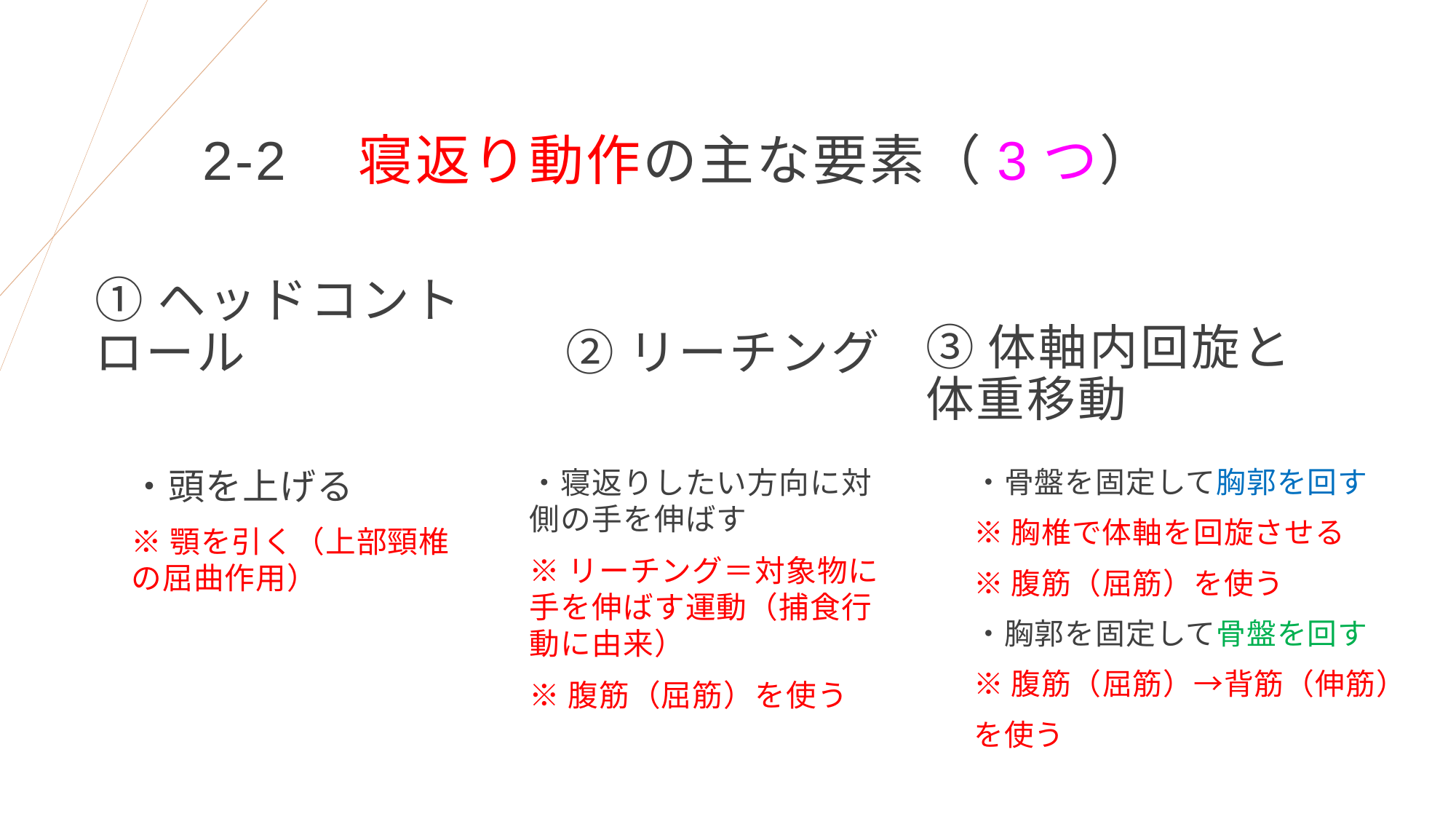

# 2-2　寝返り動作の主な要素（3つ）
①ヘッドコントロール
②リーチング
③体軸内回旋と体重移動
・頭を上げる
※顎を引く（上部頸椎の屈曲作用）
・寝返りしたい方向に対側の手を伸ばす
※リーチング＝対象物に手を伸ばす運動（捕食行動に由来）
※腹筋（屈筋）を使う

・骨盤を固定して胸郭を回す
※胸椎で体軸を回旋させる
※腹筋（屈筋）を使う
・胸郭を固定して骨盤を回す
※腹筋（屈筋）→背筋（伸筋）
を使う